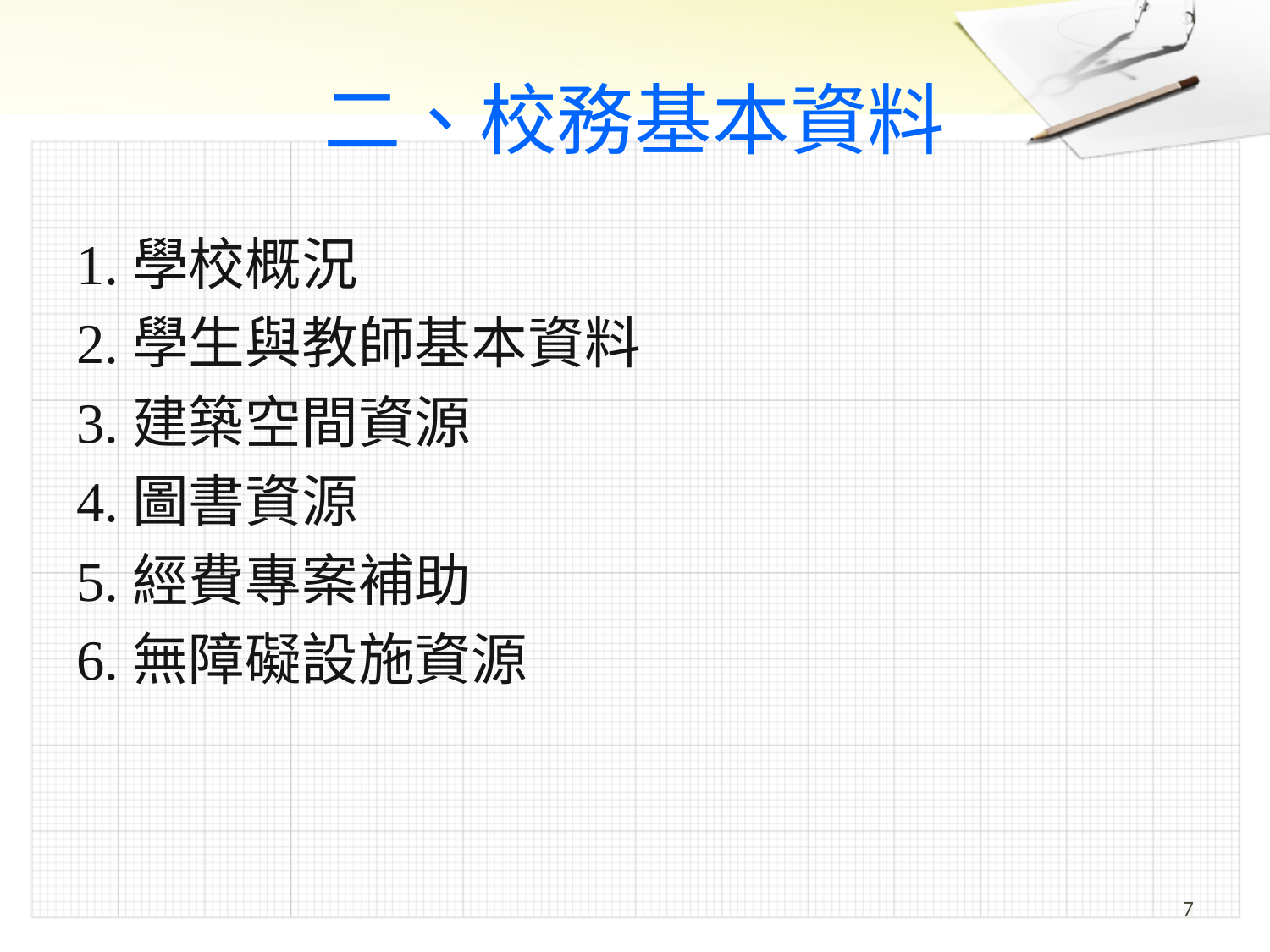

# 二、校務基本資料
1.學校概況
2.學生與教師基本資料
3.建築空間資源
4.圖書資源
5.經費專案補助
6.無障礙設施資源
7